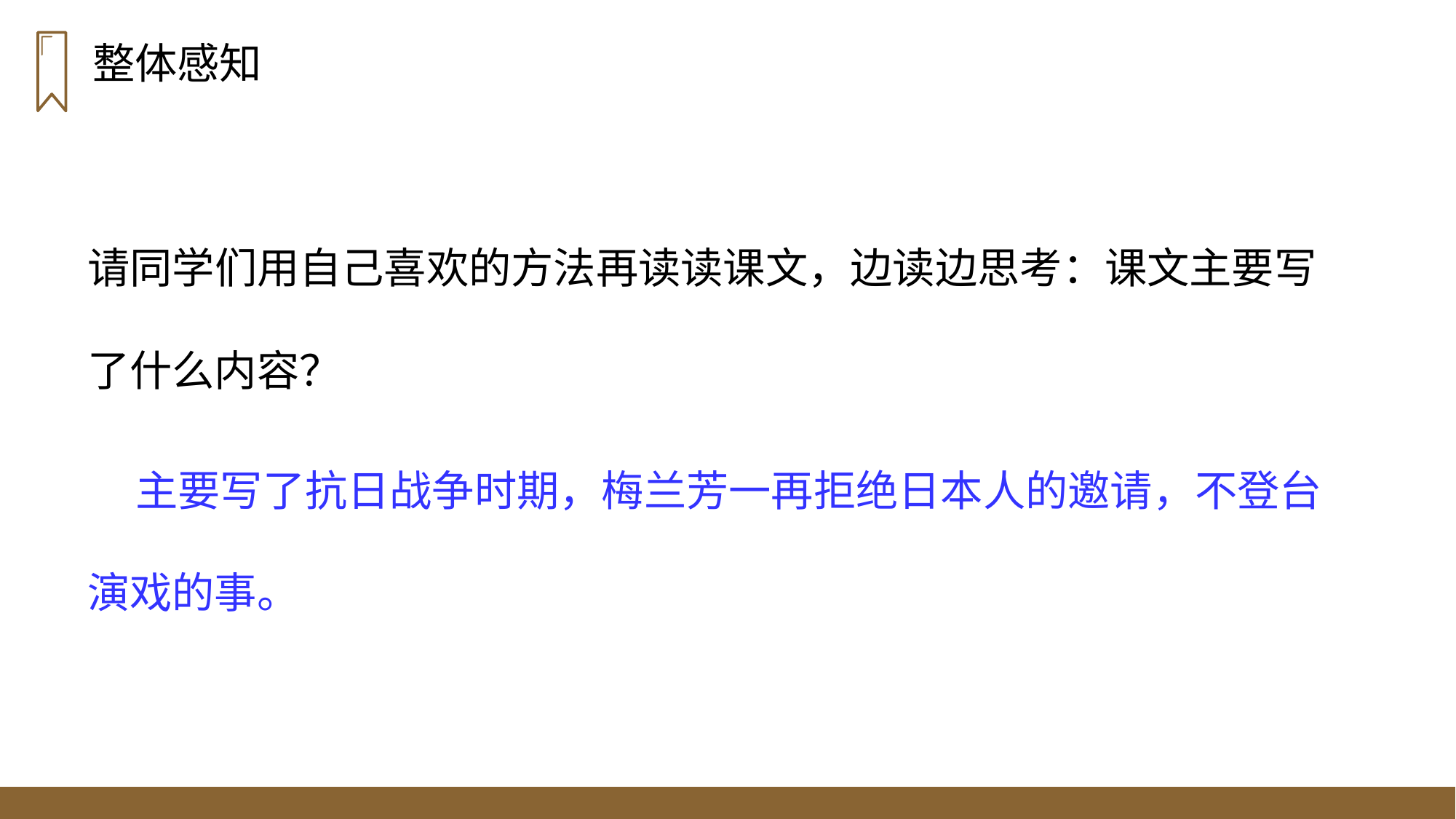

整体感知
请同学们用自己喜欢的方法再读读课文，边读边思考：课文主要写了什么内容？
    主要写了抗日战争时期，梅兰芳一再拒绝日本人的邀请，不登台演戏的事。